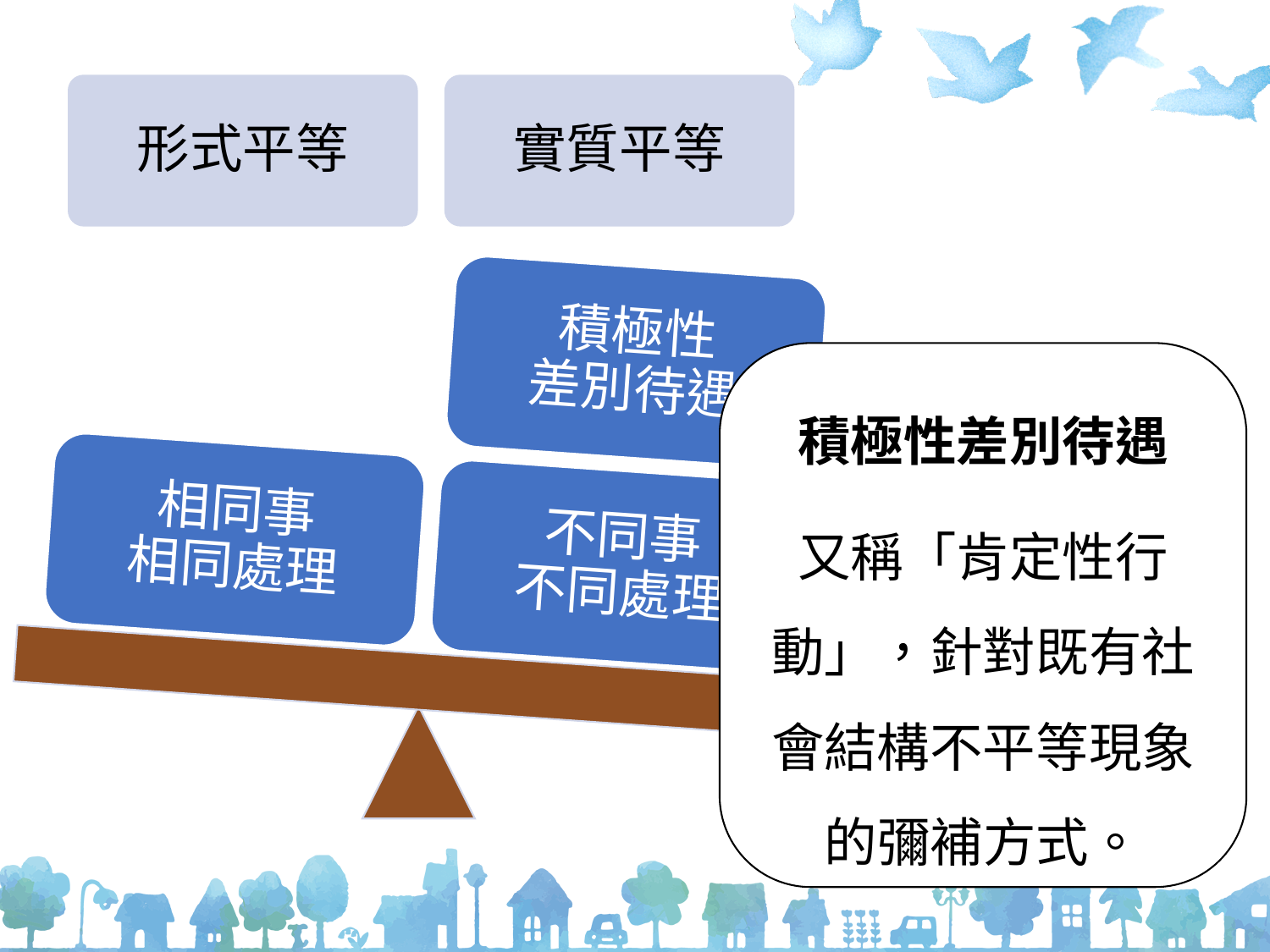

形式平等
實質平等
積極性
差別待遇
積極性差別待遇
又稱「肯定性行動」，針對既有社會結構不平等現象的彌補方式。
相同事
相同處理
不同事
不同處理